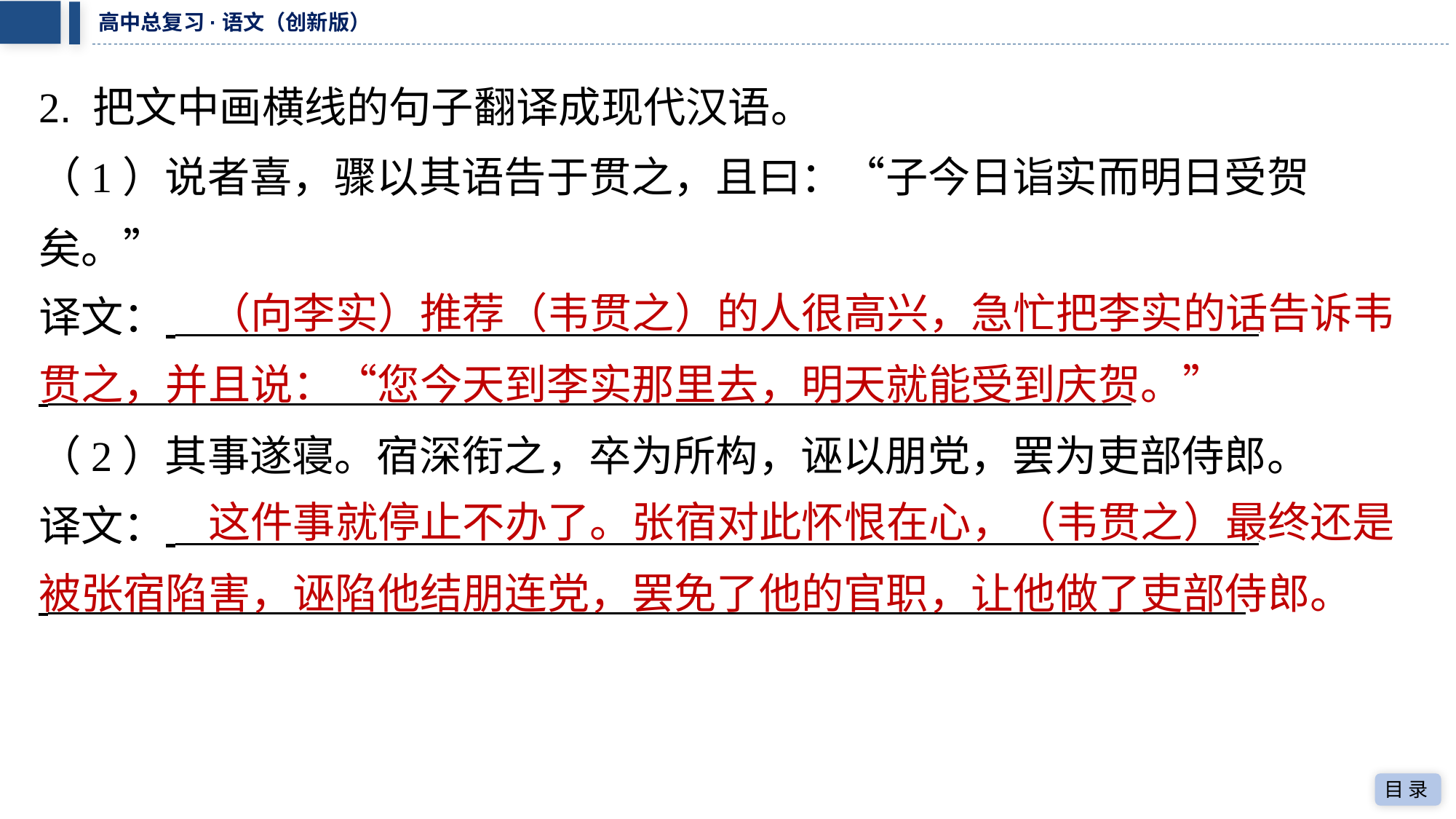

2. 把文中画横线的句子翻译成现代汉语。
（1）说者喜，骤以其语告于贯之，且曰：“子今日诣实而明日受贺
矣。”
（向李实）推荐（韦贯之）的人很高兴，急忙把李实的话告诉韦
译文：                                                                                                                                                                   ⁠
                                                                                                                                                                   ⁠
贯之，并且说：“您今天到李实那里去，明天就能受到庆贺。”
（2）其事遂寝。宿深衔之，卒为所构，诬以朋党，罢为吏部侍郎。
这件事就停止不办了。张宿对此怀恨在心，（韦贯之）最终还是
译文：                                                                                                                                                                   ⁠
                                                                                                                                                                                   ⁠
被张宿陷害，诬陷他结朋连党，罢免了他的官职，让他做了吏部侍郎。